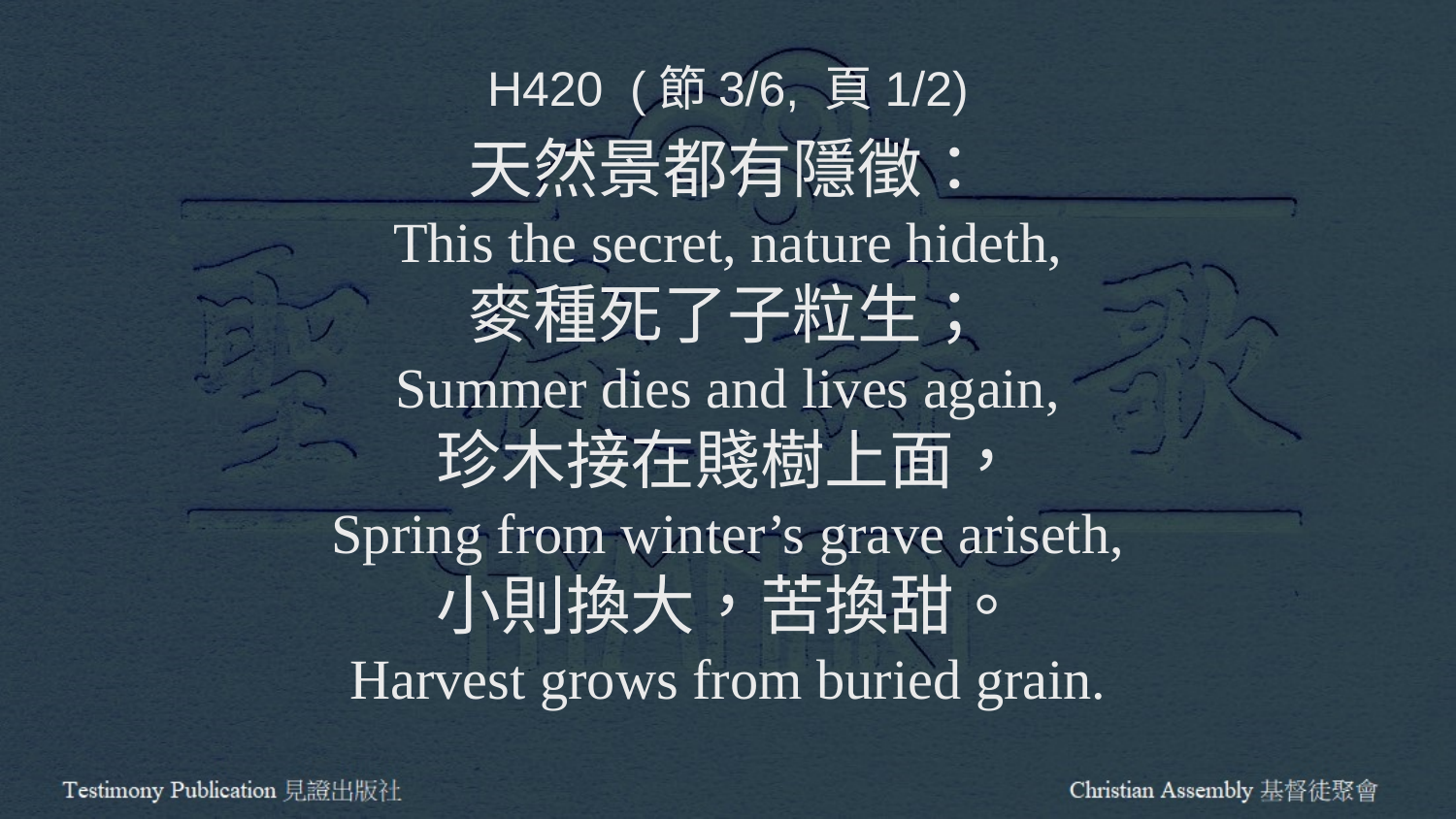

H420  (節3/6, 頁1/2)
天然景都有隱徵：
This the secret, nature hideth,
麥種死了子粒生；
Summer dies and lives again,
珍木接在賤樹上面，
Spring from winter’s grave ariseth,
小則換大，苦換甜。
Harvest grows from buried grain.